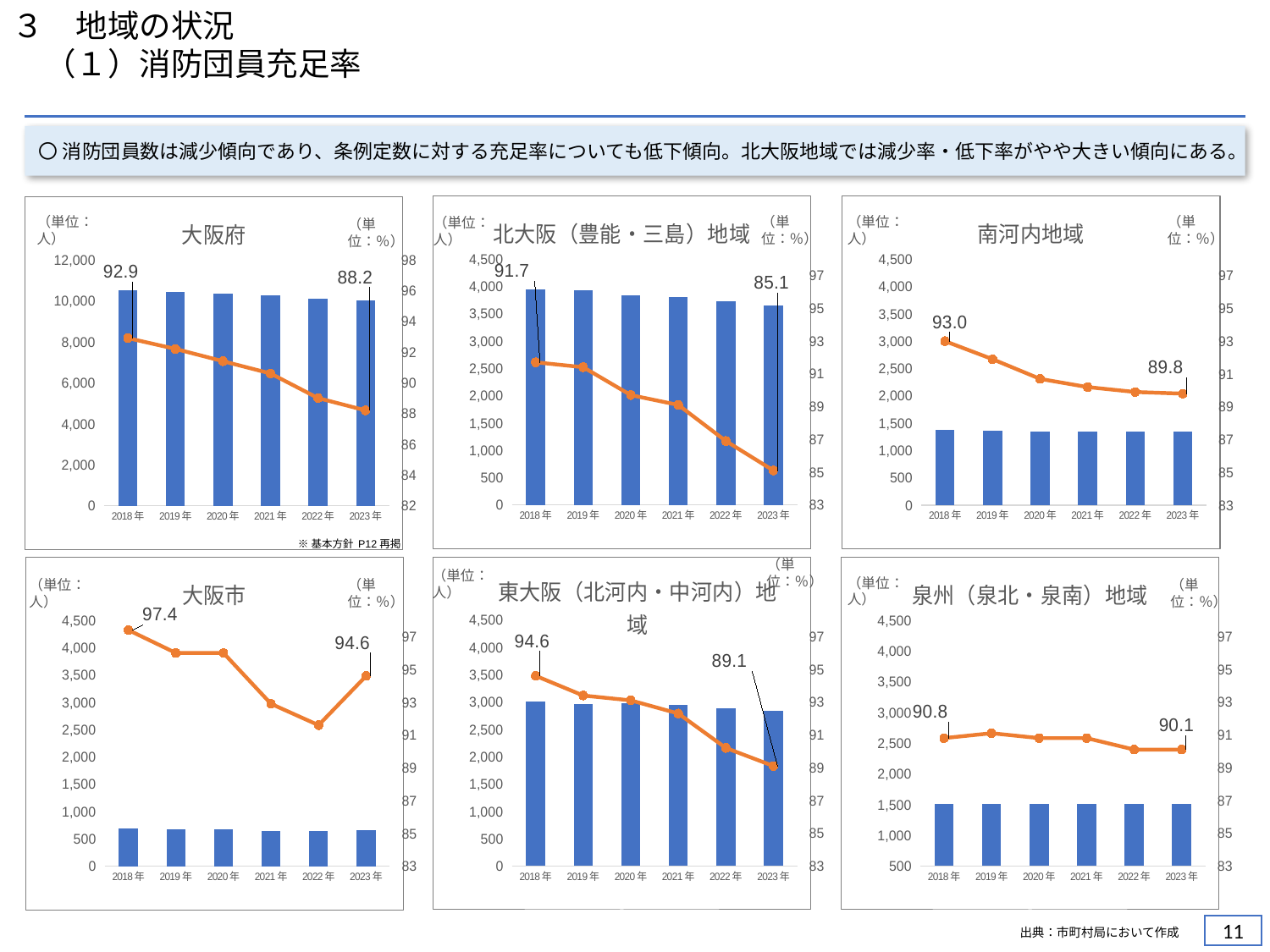

３　地域の状況
　（１）消防団員充足率
〇 消防団員数は減少傾向であり、条例定数に対する充足率についても低下傾向。北大阪地域では減少率・低下率がやや大きい傾向にある。

### Chart: 北大阪（豊能・三島）地域

| Category | 消防団員数 | 充足率 |
|---|---|---|
| 2018年 | 3947.0 | 91.7 |
| 2019年 | 3932.0 | 91.4 |
| 2020年 | 3829.0 | 89.7 |
| 2021年 | 3804.0 | 89.1 |
| 2022年 | 3727.0 | 86.9 |
| 2023年 | 3648.0 | 85.1 |

### Chart: 南河内地域

| Category | 消防団員数 | 充足率 |
|---|---|---|
| 2018年 | 1384.0 | 93.0 |
| 2019年 | 1367.0 | 91.9 |
| 2020年 | 1349.0 | 90.7 |
| 2021年 | 1342.0 | 90.2 |
| 2022年 | 1342.0 | 89.9 |
| 2023年 | 1341.0 | 89.8 |

### Chart: 大阪府

| Category | 消防団員数 | 充足率 |
|---|---|---|
| 2018年 | 10522.0 | 92.9 |
| 2019年 | 10445.0 | 92.2 |
| 2020年 | 10340.0 | 91.4 |
| 2021年 | 10259.0 | 90.6 |
| 2022年 | 10097.0 | 89.0 |
| 2023年 | 10001.0 | 88.2 |
（単位：人）
（単位：％）
（単位：人）
（単位：％）
（単位：人）
（単位：％）
※基本方針 P12再掲
（単位：％）

### Chart: 東大阪（北河内・中河内）地域

| Category | 消防団員数 | 充足率 |
|---|---|---|
| 2018年 | 3002.0 | 94.6 |
| 2019年 | 2963.0 | 93.4 |
| 2020年 | 2975.0 | 93.1 |
| 2021年 | 2947.0 | 92.3 |
| 2022年 | 2882.0 | 90.2 |
| 2023年 | 2846.0 | 89.1 |

### Chart: 泉州（泉北・泉南）地域

| Category | 消防団員数 | 充足率 |
|---|---|---|
| 2018年 | 1507.0 | 90.8 |
| 2019年 | 1511.0 | 91.1 |
| 2020年 | 1515.0 | 90.8 |
| 2021年 | 1516.0 | 90.8 |
| 2022年 | 1505.0 | 90.1 |
| 2023年 | 1504.0 | 90.1 |

### Chart: 大阪市

| Category | 消防団員数 | 充足率 |
|---|---|---|
| 2018年 | 682.0 | 97.4 |
| 2019年 | 672.0 | 96.0 |
| 2020年 | 672.0 | 96.0 |
| 2021年 | 650.0 | 92.9 |
| 2022年 | 641.0 | 91.6 |
| 2023年 | 662.0 | 94.6 |
（単位：人）
（単位：人）
（単位：人）
（単位：％）
（単位：％）
11
出典：市町村局において作成